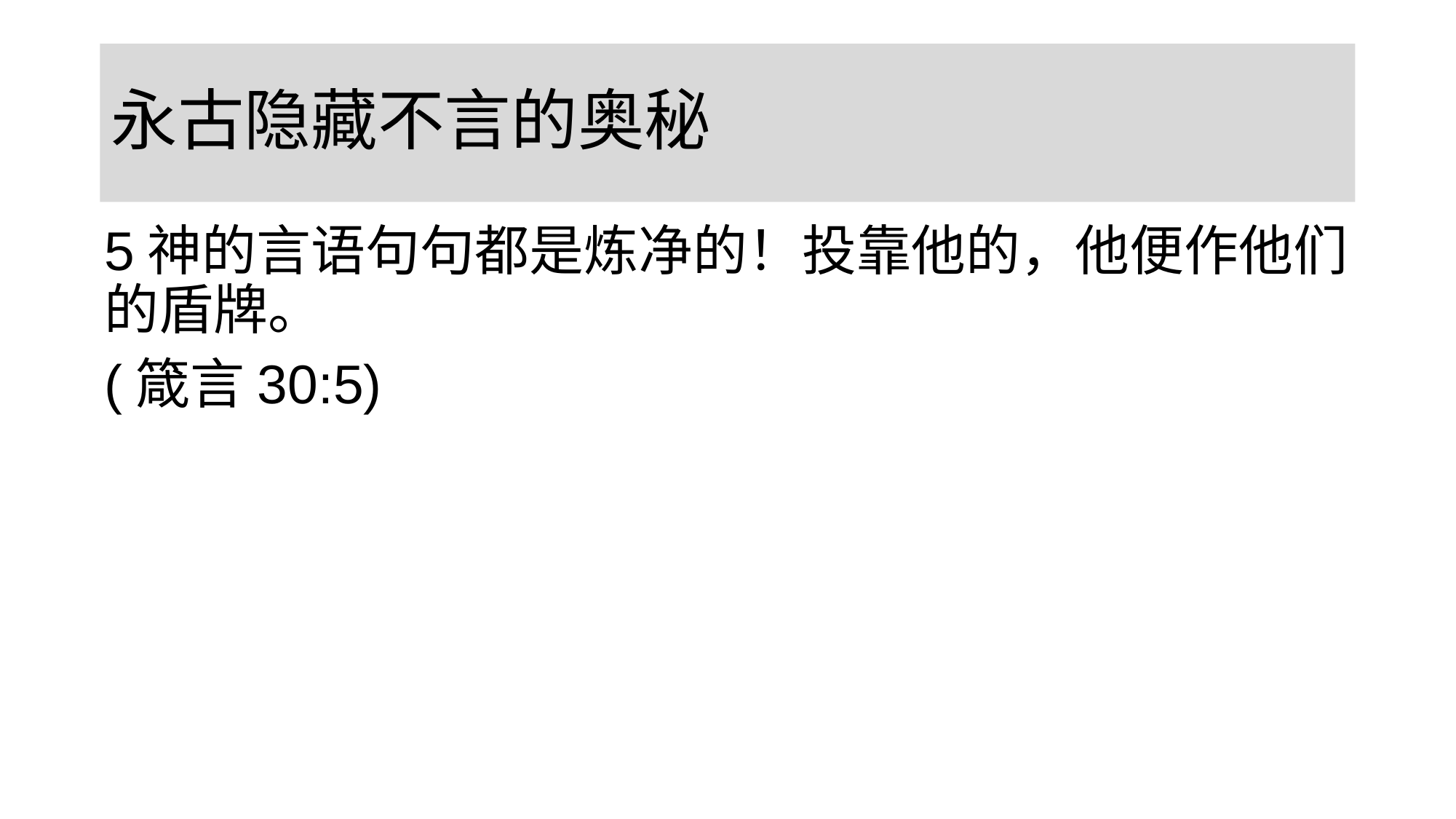

# 永古隐藏不言的奥秘
5神的言语句句都是炼净的！投靠他的，他便作他们的盾牌。
(箴言30:5)